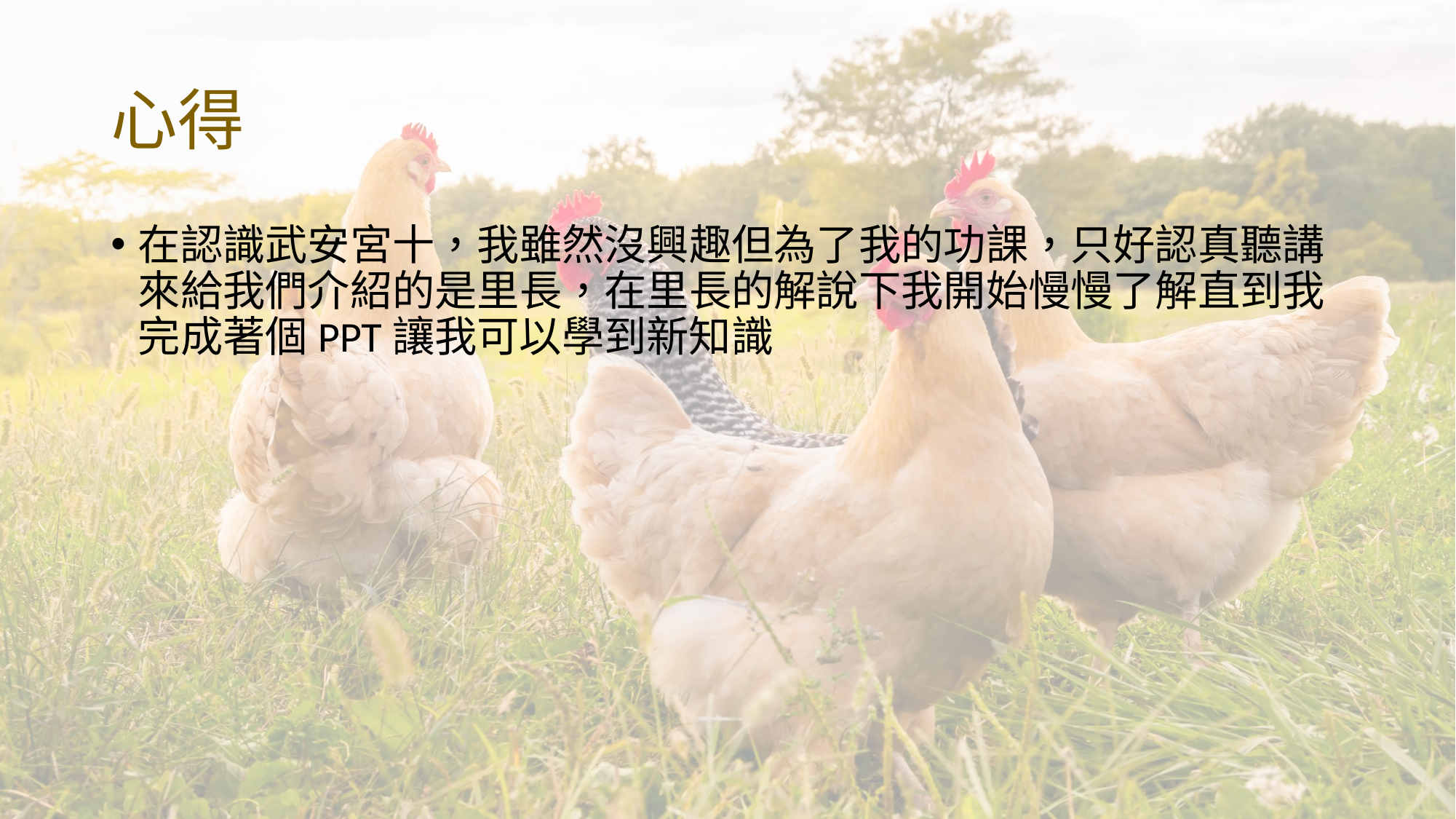

# 心得
在認識武安宮十，我雖然沒興趣但為了我的功課，只好認真聽講來給我們介紹的是里長，在里長的解說下我開始慢慢了解直到我完成著個PPT讓我可以學到新知識